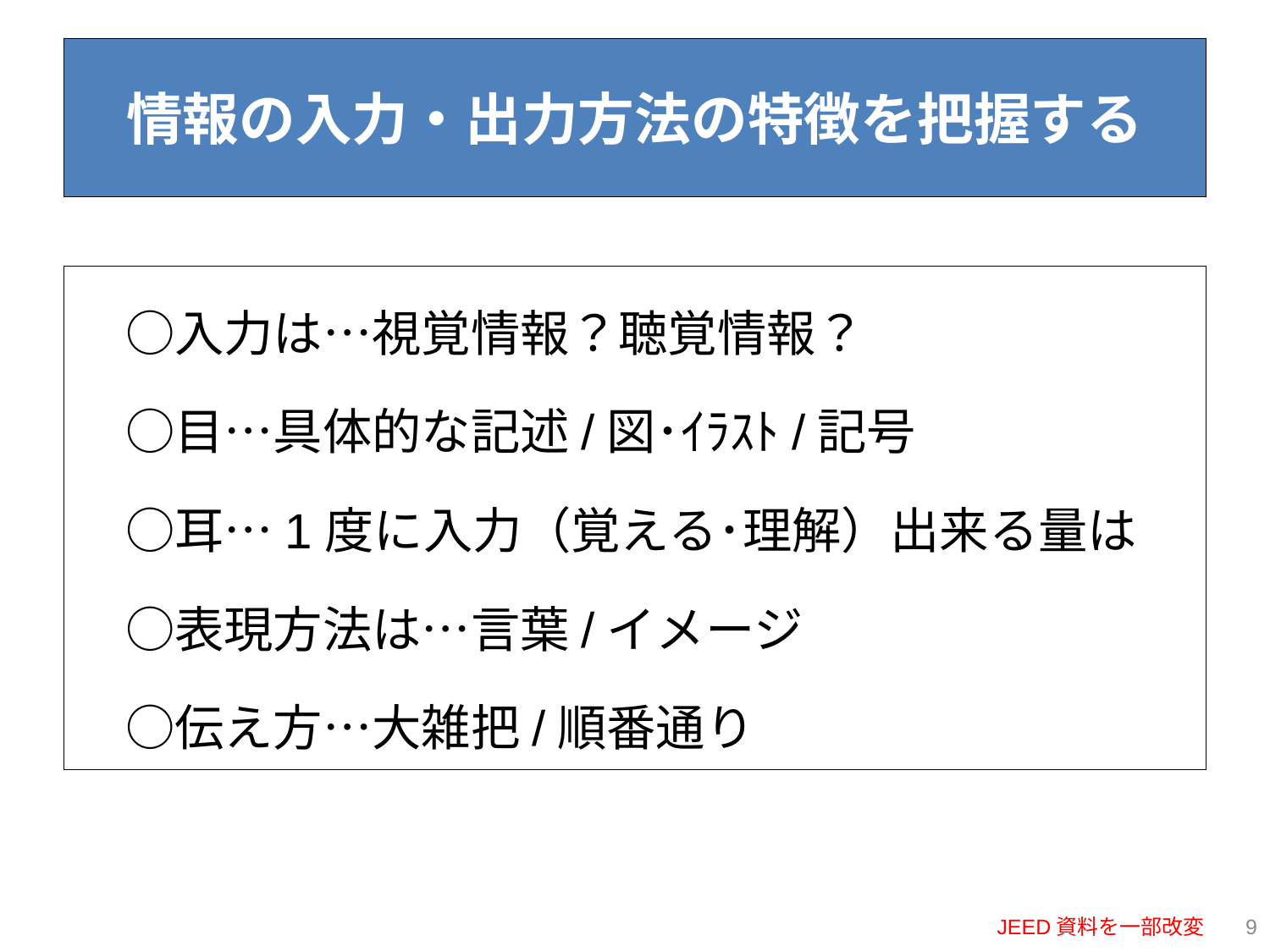

# 情報の入力・出力方法の特徴を把握する
　○入力は…視覚情報？聴覚情報？
　○目…具体的な記述/図･ｲﾗｽﾄ/記号
　○耳…1度に入力（覚える･理解）出来る量は
　○表現方法は…言葉/イメージ
　○伝え方…大雑把/順番通り

JEED資料を一部改変
9